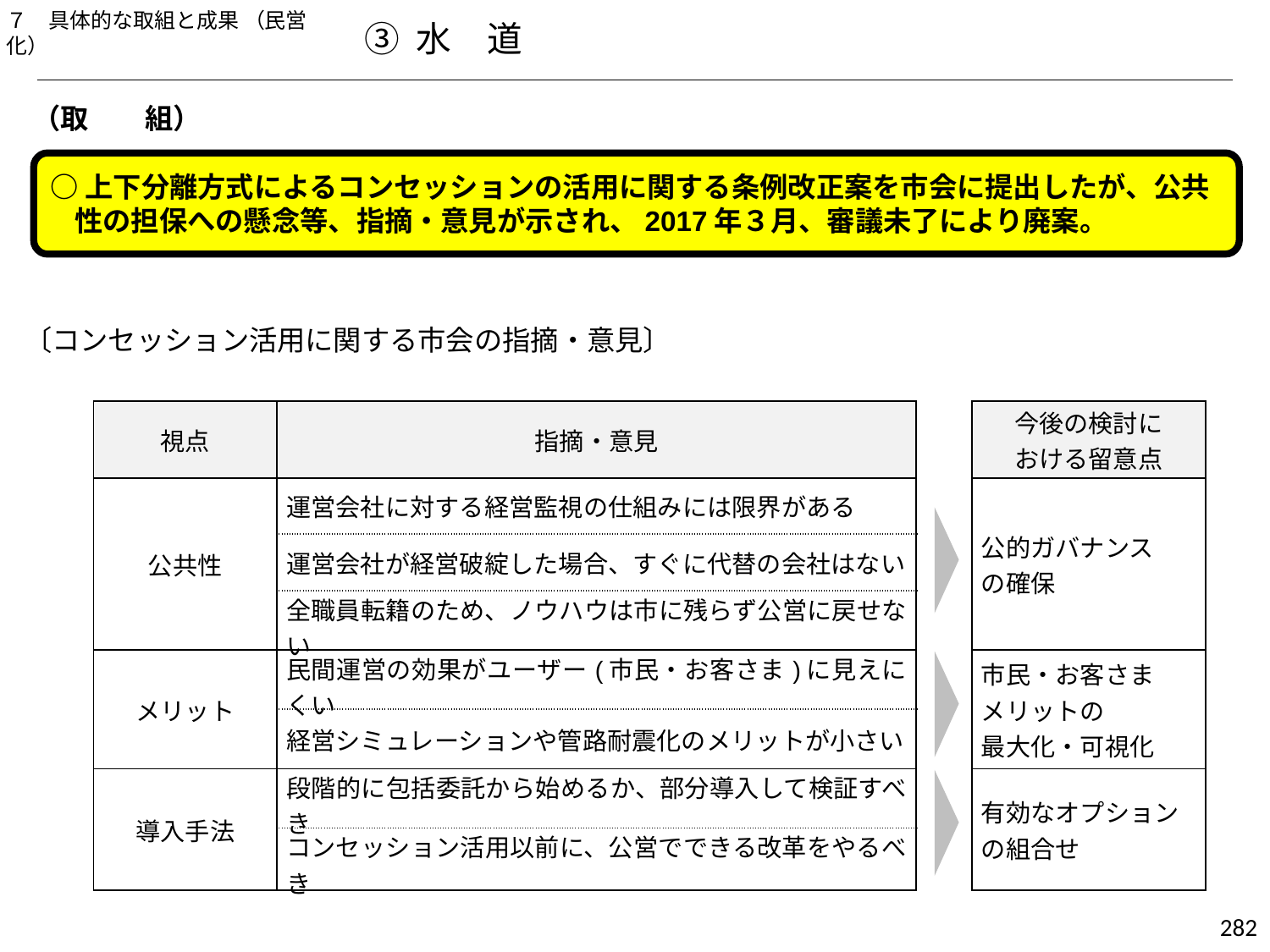

７　具体的な取組と成果 （民営化）
③ 水　道
（取　　組）
○上下分離方式によるコンセッションの活用に関する条例改正案を市会に提出したが、公共性の担保への懸念等、指摘・意見が示され、2017年３月、審議未了により廃案。
〔コンセッション活用に関する市会の指摘・意見〕
| 視点 | 指摘・意見 |  | 今後の検討に おける留意点 |
| --- | --- | --- | --- |
| 公共性 | 運営会社に対する経営監視の仕組みには限界がある |  | 公的ガバナンス の確保 |
|  | 運営会社が経営破綻した場合、すぐに代替の会社はない |  |  |
|  | 全職員転籍のため、ノウハウは市に残らず公営に戻せない |  |  |
| メリット | 民間運営の効果がユーザー(市民・お客さま)に見えにくい |  | 市民・お客さま メリットの 最大化・可視化 |
|  | 経営シミュレーションや管路耐震化のメリットが小さい |  |  |
| 導入手法 | 段階的に包括委託から始めるか、部分導入して検証すべき |  | 有効なオプション の組合せ |
|  | コンセッション活用以前に、公営でできる改革をやるべき |  |  |

282